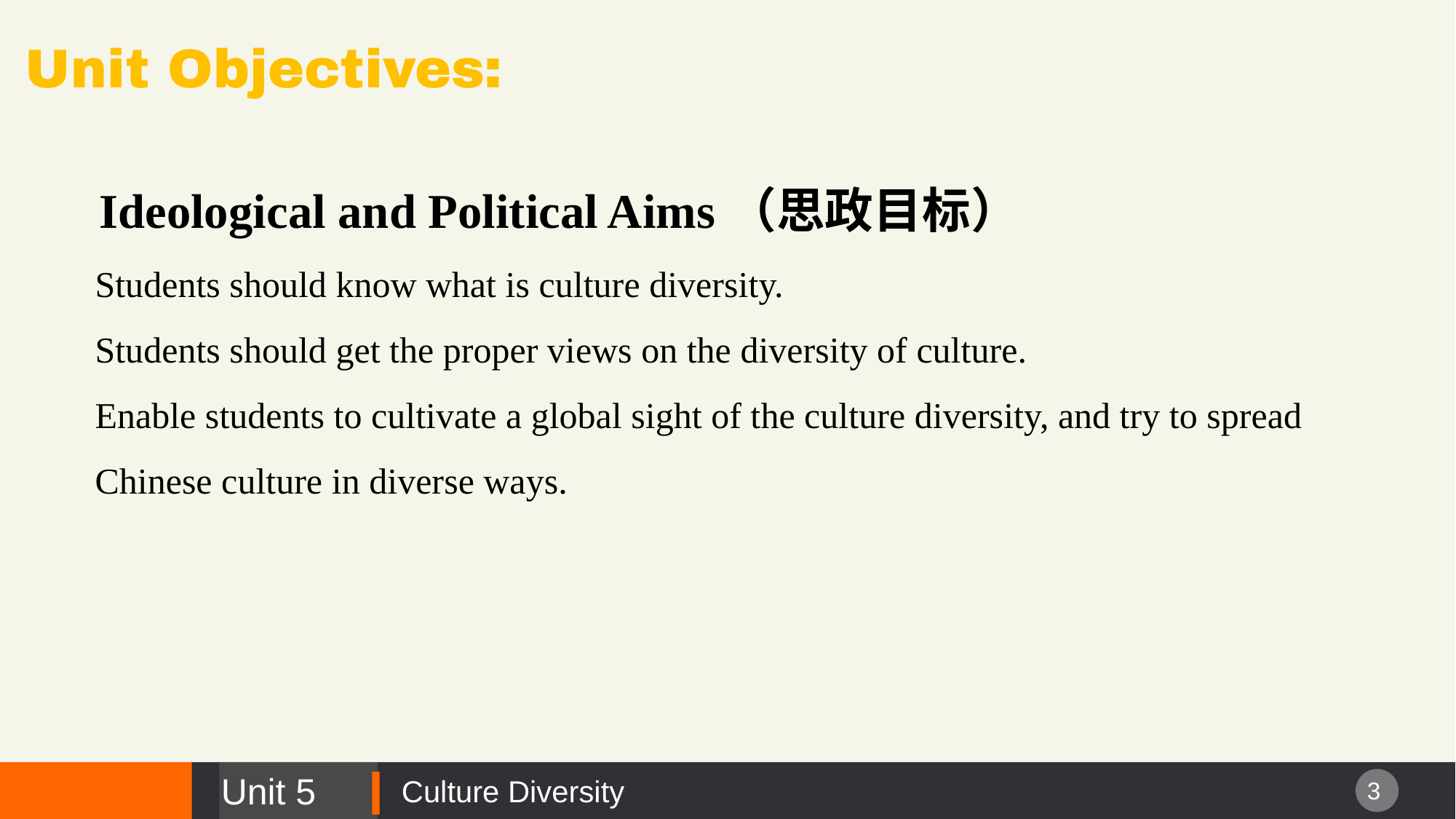

Unit Objectives:
   Ideological and Political Aims（思政目标）

Students should know what is culture diversity.
Students should get the proper views on the diversity of culture.
Enable students to cultivate a global sight of the culture diversity, and try to spread
Chinese culture in diverse ways.